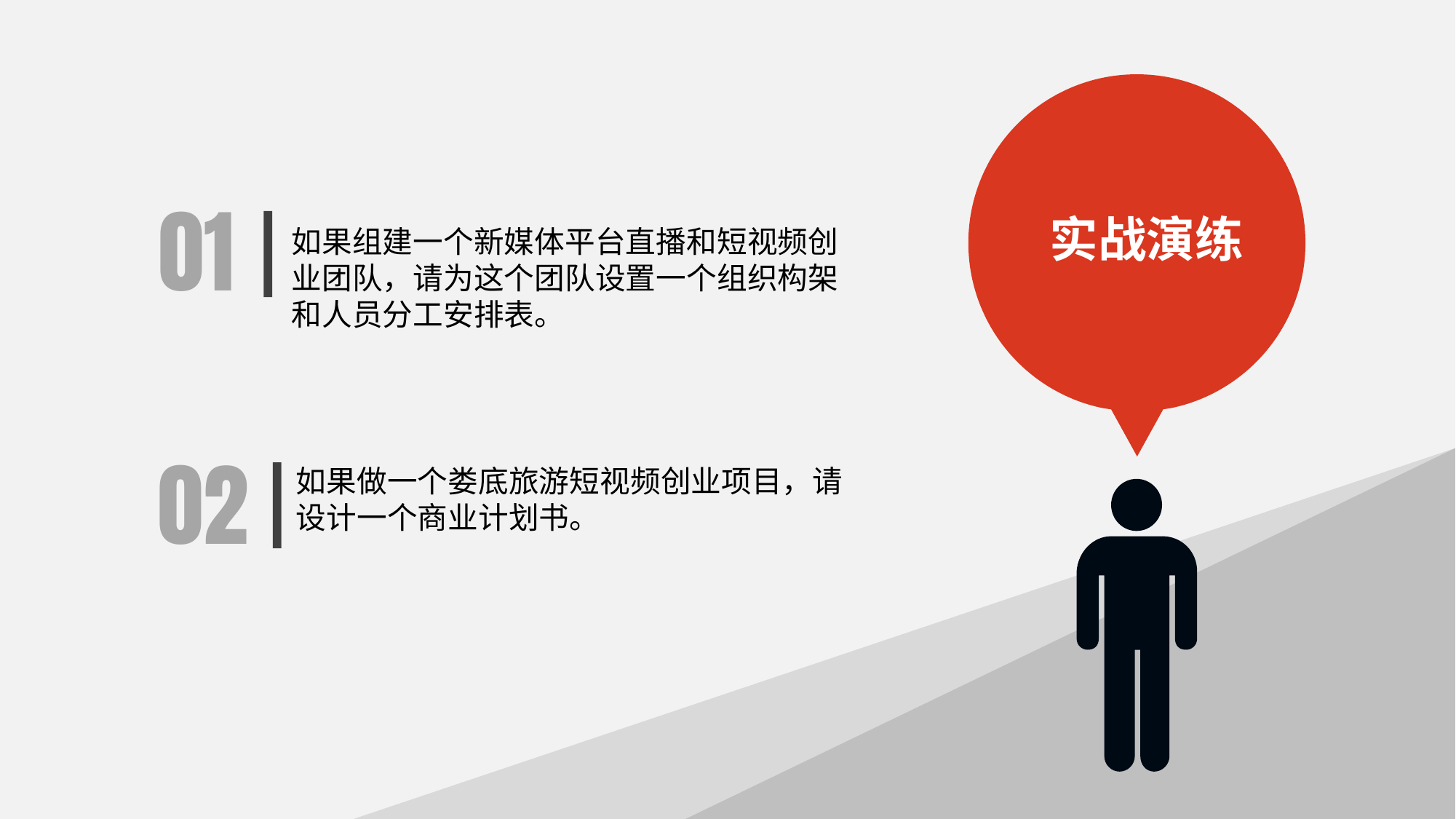

01
实战演练

如果组建一个新媒体平台直播和短视频创业团队，请为这个团队设置一个组织构架和人员分工安排表。
02

如果做一个娄底旅游短视频创业项目，请设计一个商业计划书。